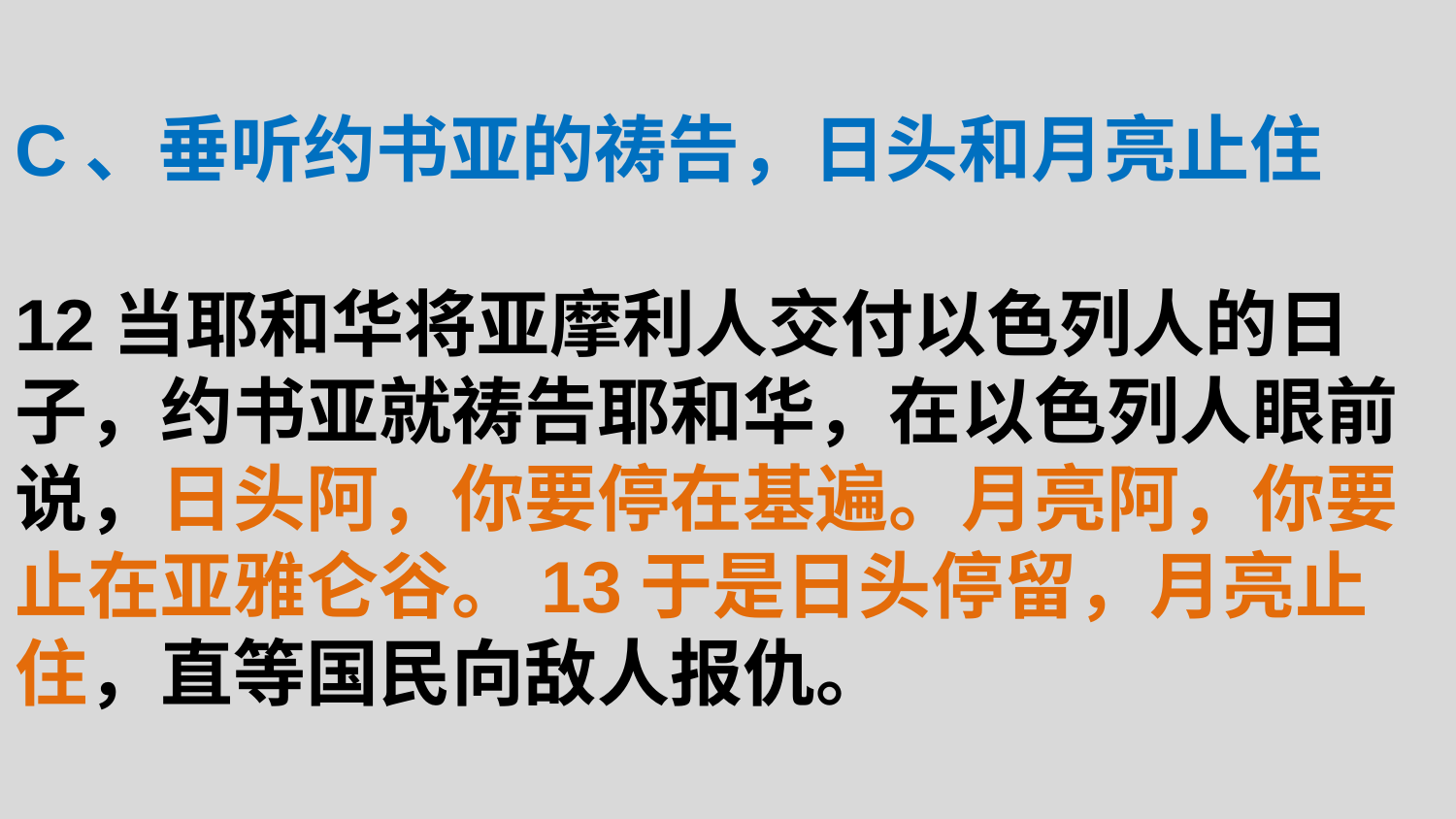

# C、垂听约书亚的祷告，日头和月亮止住 12当耶和华将亚摩利人交付以色列人的日子，约书亚就祷告耶和华，在以色列人眼前说，日头阿，你要停在基遍。月亮阿，你要止在亚雅仑谷。13于是日头停留，月亮止住，直等国民向敌人报仇。